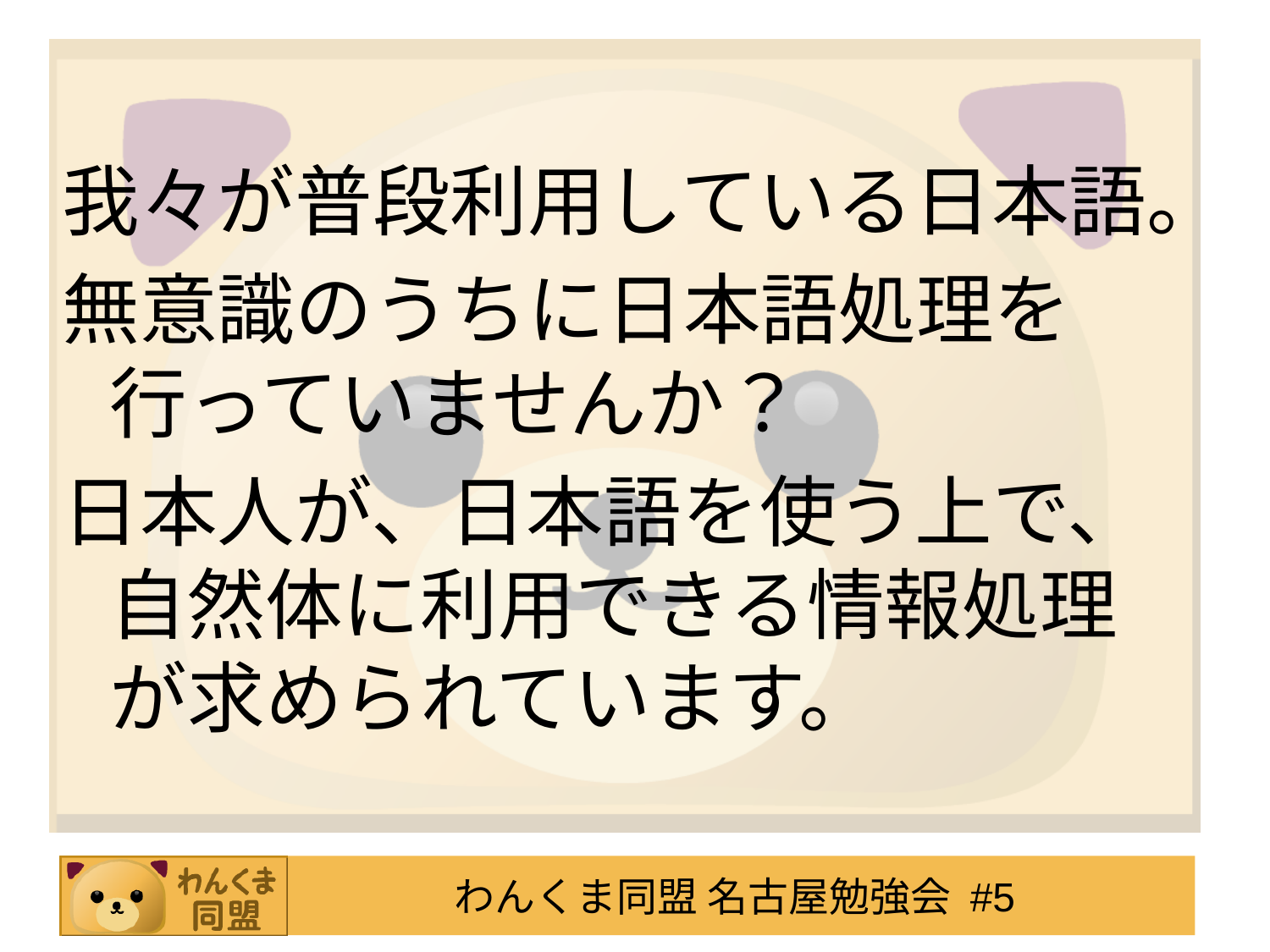

#
我々が普段利用している日本語。
無意識のうちに日本語処理を行っていませんか？
日本人が、日本語を使う上で、自然体に利用できる情報処理が求められています。